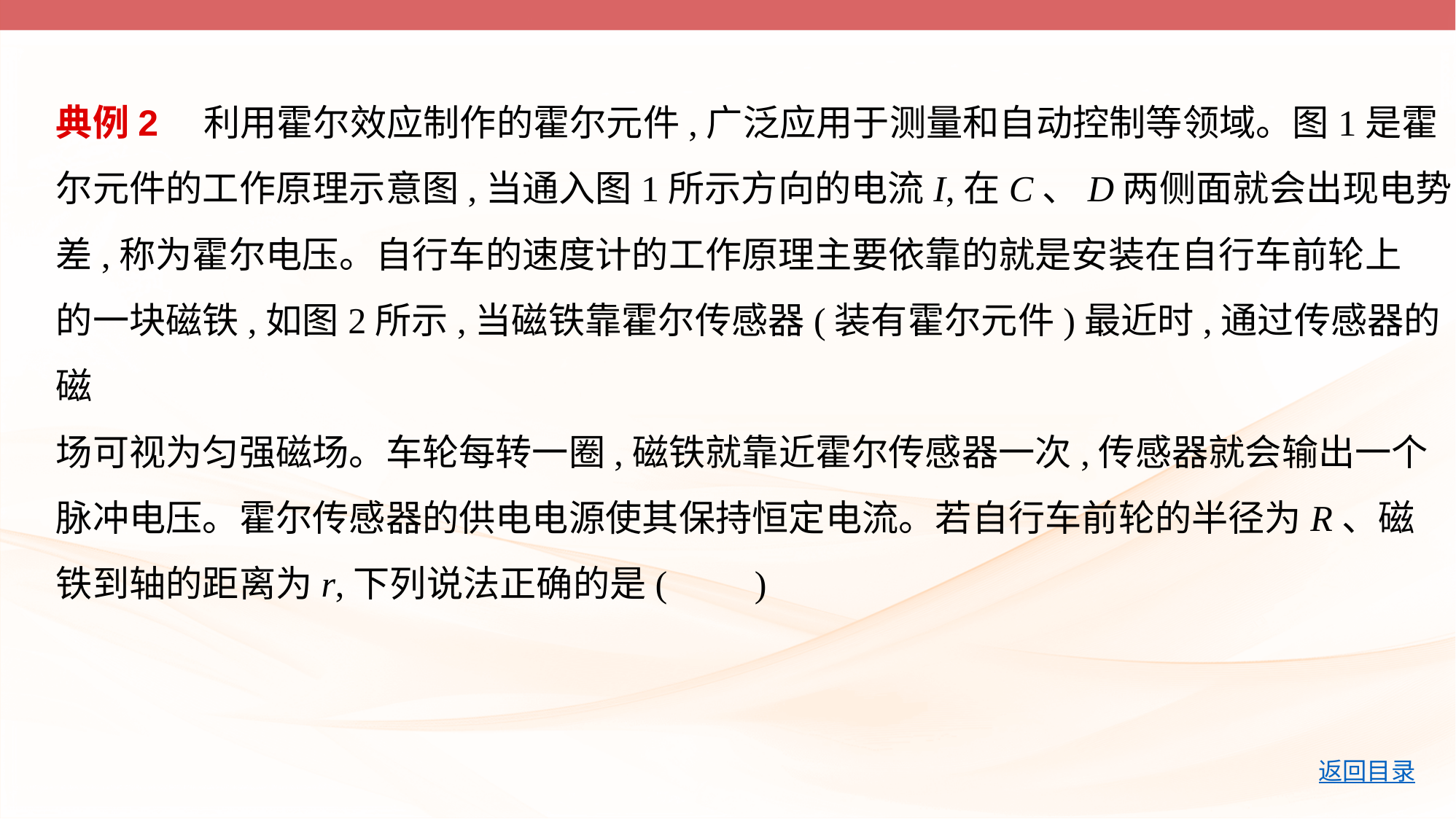

典例2    利用霍尔效应制作的霍尔元件,广泛应用于测量和自动控制等领域。图1是霍
尔元件的工作原理示意图,当通入图1所示方向的电流I,在C、D两侧面就会出现电势
差,称为霍尔电压。自行车的速度计的工作原理主要依靠的就是安装在自行车前轮上
的一块磁铁,如图2所示,当磁铁靠霍尔传感器(装有霍尔元件)最近时,通过传感器的磁
场可视为匀强磁场。车轮每转一圈,磁铁就靠近霍尔传感器一次,传感器就会输出一个
脉冲电压。霍尔传感器的供电电源使其保持恒定电流。若自行车前轮的半径为R、磁
铁到轴的距离为r,下列说法正确的是(　    )